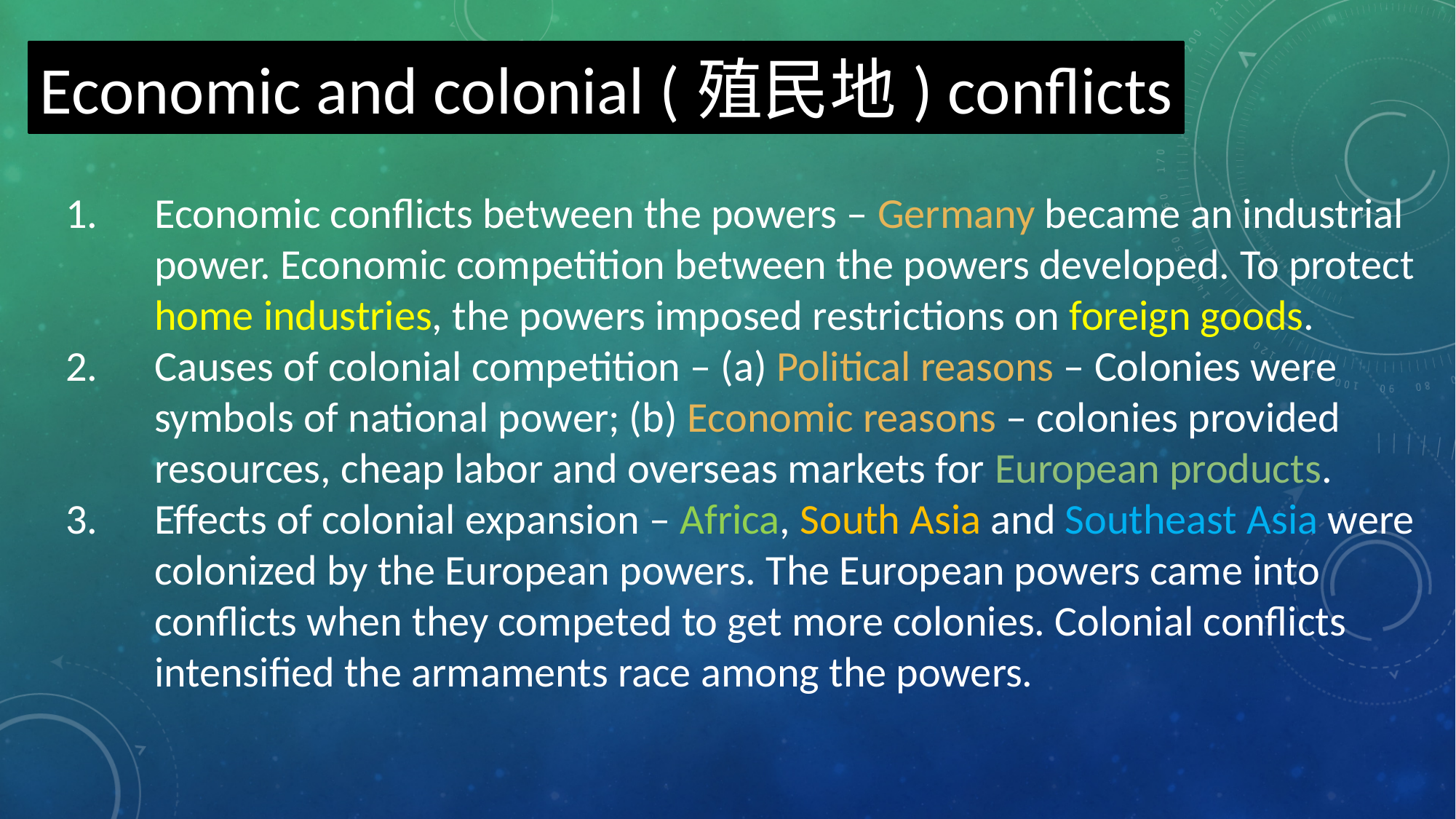

Economic and colonial (殖民地) conflicts
Economic conflicts between the powers – Germany became an industrial power. Economic competition between the powers developed. To protect home industries, the powers imposed restrictions on foreign goods.
Causes of colonial competition – (a) Political reasons – Colonies were symbols of national power; (b) Economic reasons – colonies provided resources, cheap labor and overseas markets for European products.
Effects of colonial expansion – Africa, South Asia and Southeast Asia were colonized by the European powers. The European powers came into conflicts when they competed to get more colonies. Colonial conflicts intensified the armaments race among the powers.